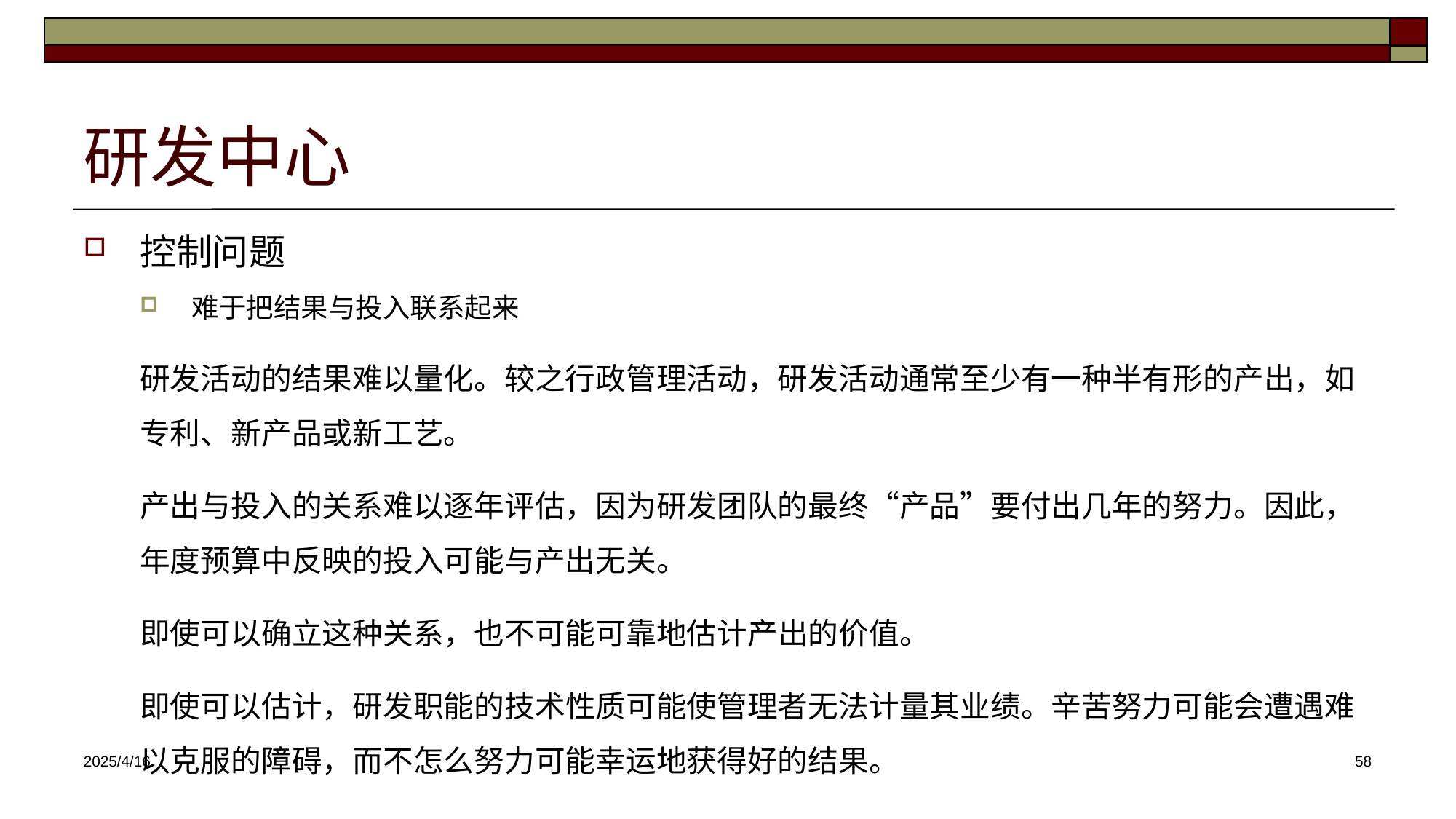

# 研发中心
控制问题
难于把结果与投入联系起来
研发活动的结果难以量化。较之行政管理活动，研发活动通常至少有一种半有形的产出，如专利、新产品或新工艺。
产出与投入的关系难以逐年评估，因为研发团队的最终“产品”要付出几年的努力。因此，年度预算中反映的投入可能与产出无关。
即使可以确立这种关系，也不可能可靠地估计产出的价值。
即使可以估计，研发职能的技术性质可能使管理者无法计量其业绩。辛苦努力可能会遭遇难以克服的障碍，而不怎么努力可能幸运地获得好的结果。
2025/4/16
58